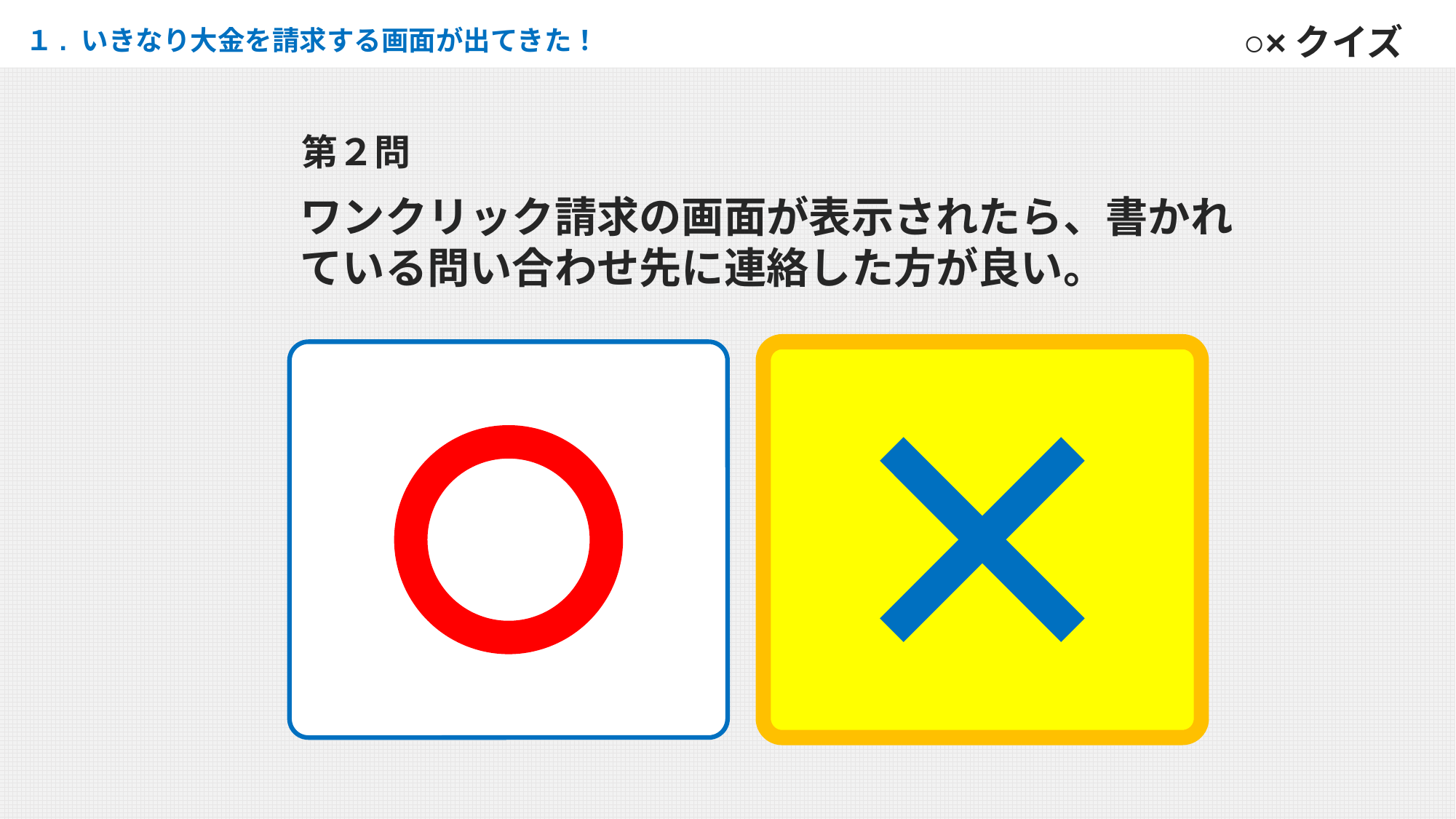

○×クイズ
１. いきなり大金を請求する画面が出てきた！
第２問
ワンクリック請求の画面が表示されたら、書かれている問い合わせ先に連絡した方が良い。